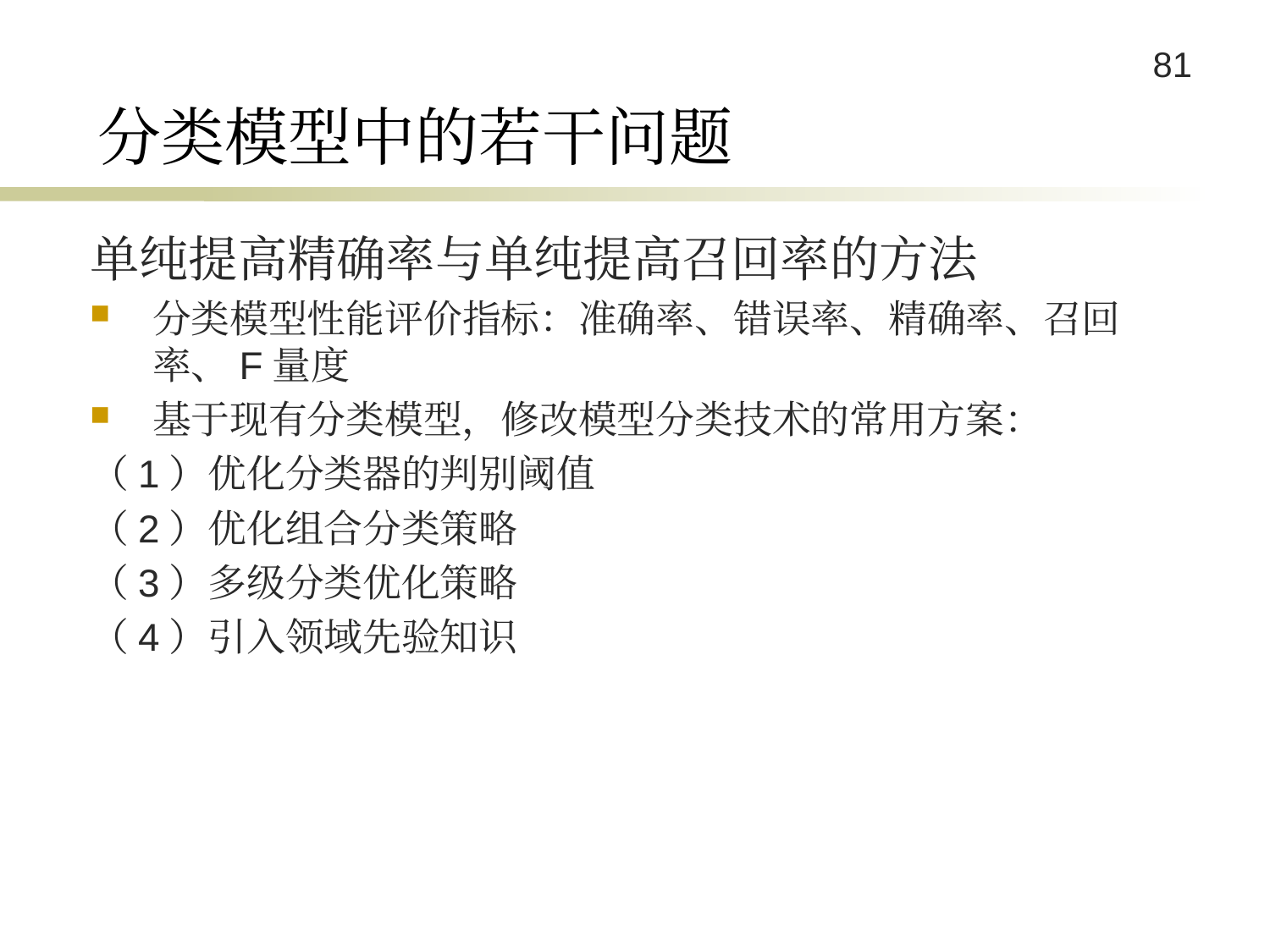

# 分类模型中的若干问题
单纯提高精确率与单纯提高召回率的方法
分类模型性能评价指标：准确率、错误率、精确率、召回率、F量度
基于现有分类模型，修改模型分类技术的常用方案：
（1）优化分类器的判别阈值
（2）优化组合分类策略
（3）多级分类优化策略
（4）引入领域先验知识